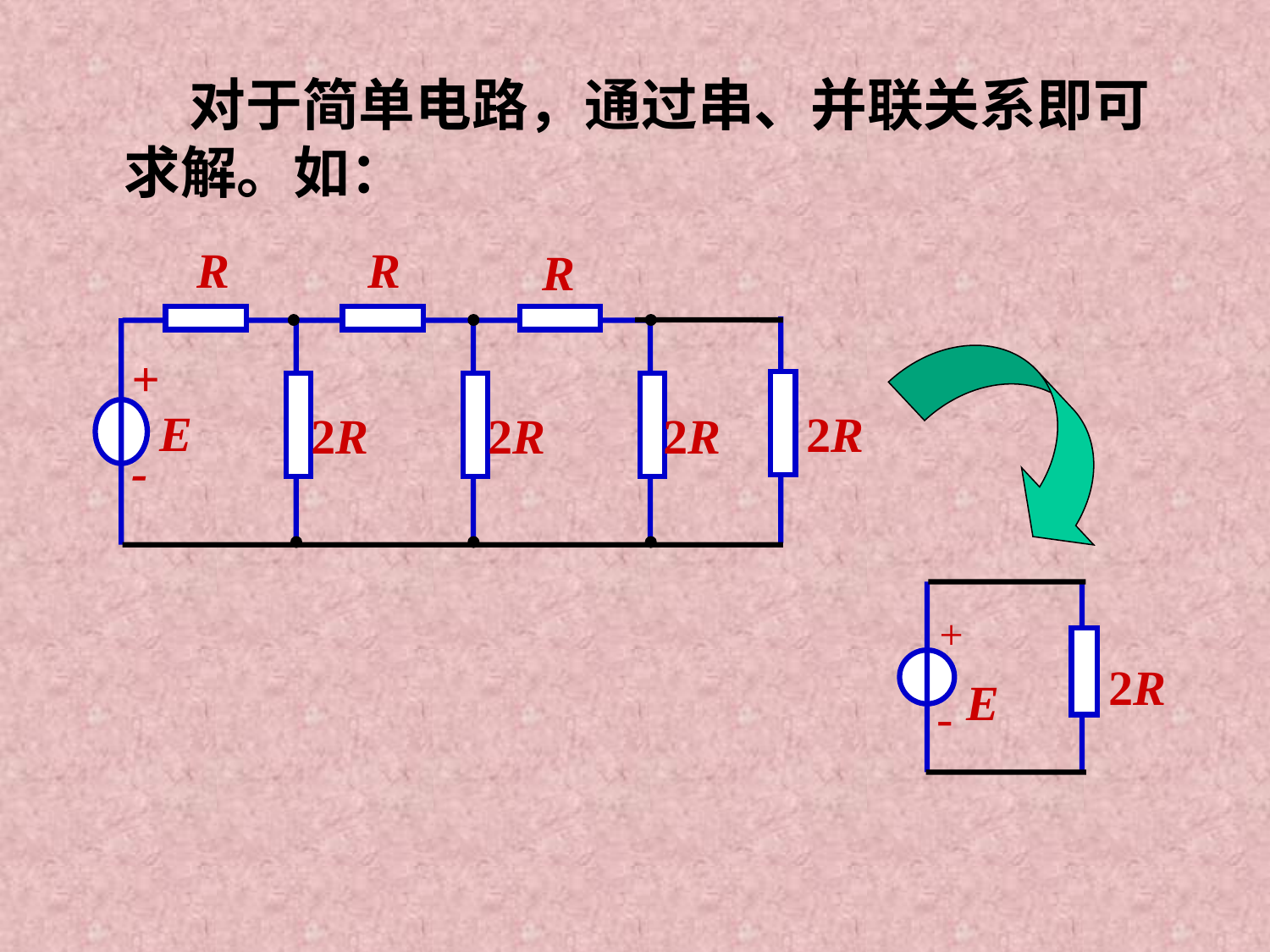

对于简单电路，通过串、并联关系即可求解。如：
R
R
R

+
E
2R
2R
2R
2R

-

+
2R

E
-